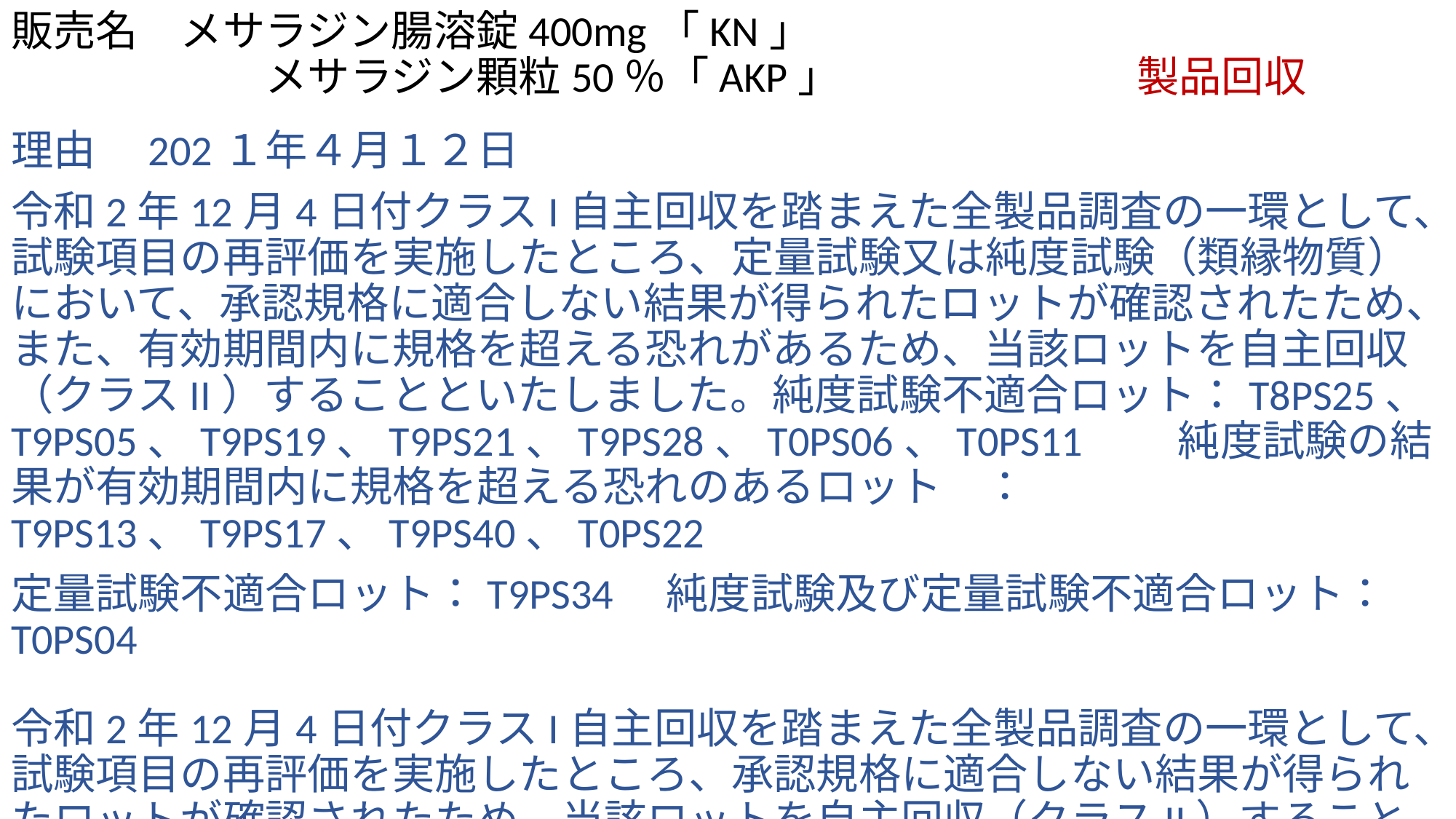

# 販売名　メサラジン腸溶錠400mg「KN」 　　　　　　メサラジン顆粒50％「AKP」　　　　　　　製品回収
理由　202１年４月１２日
令和2年12月4日付クラスI自主回収を踏まえた全製品調査の一環として、試験項目の再評価を実施したところ、定量試験又は純度試験（類縁物質）において、承認規格に適合しない結果が得られたロットが確認されたため、また、有効期間内に規格を超える恐れがあるため、当該ロットを自主回収（クラスII）することといたしました。純度試験不適合ロット：T8PS25、T9PS05、T9PS19、T9PS21、T9PS28、T0PS06、T0PS11　　純度試験の結果が有効期間内に規格を超える恐れのあるロット　：T9PS13、T9PS17、T9PS40、T0PS22
定量試験不適合ロット：T9PS34　純度試験及び定量試験不適合ロット：T0PS04

令和2年12月4日付クラスI自主回収を踏まえた全製品調査の一環として、試験項目の再評価を実施したところ、承認規格に適合しない結果が得られたロットが確認されたため、当該ロットを自主回収（クラスII）することといたしました。